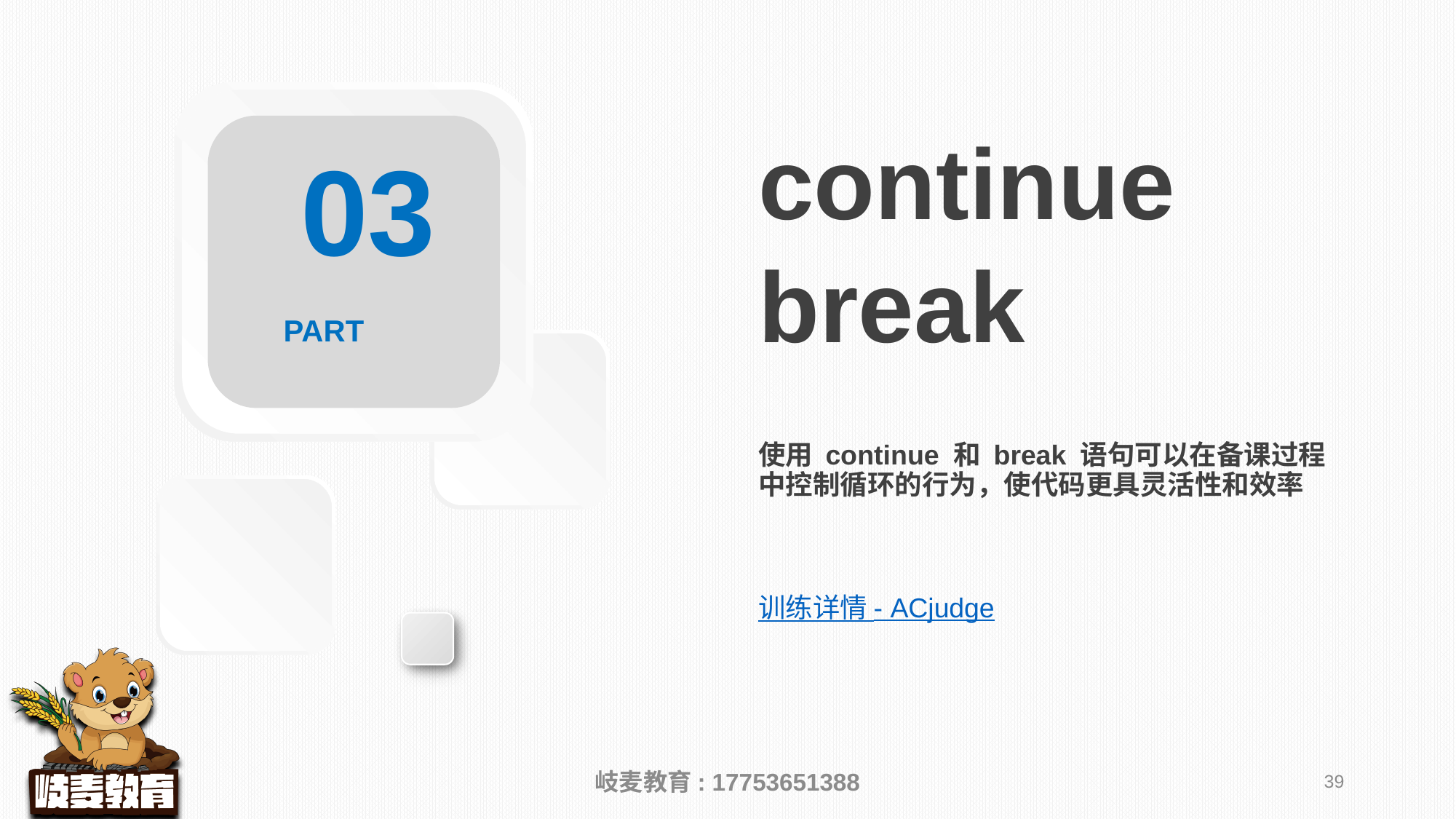

continue
break
03

使用 continue 和 break 语句可以在备课过程中控制循环的行为，使代码更具灵活性和效率
训练详情 - ACjudge
岐麦教育: 17753651388
39